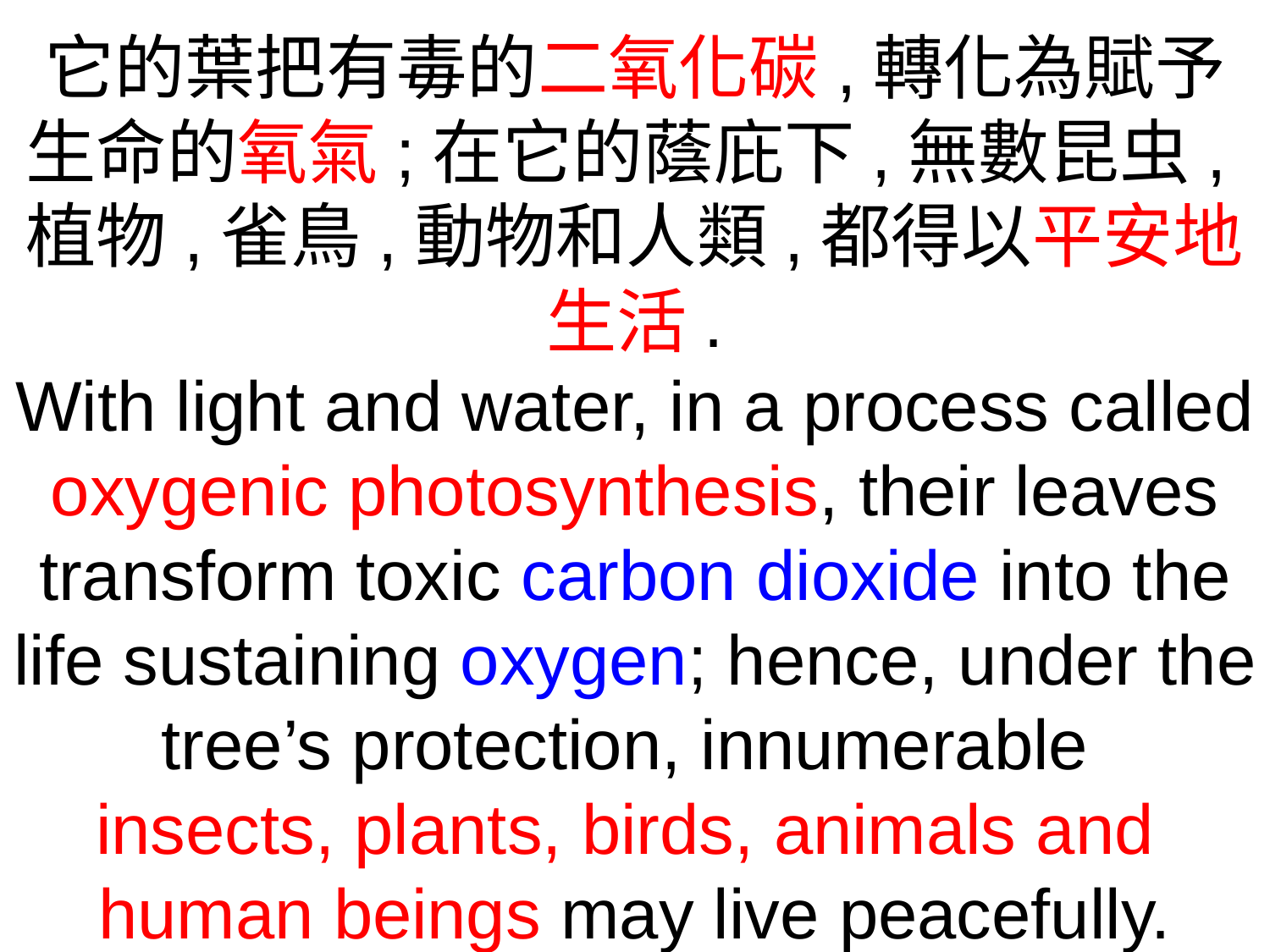

它的葉把有毒的二氧化碳,轉化為賦予生命的氧氣;在它的蔭庇下,無數昆虫,植物,雀鳥,動物和人類,都得以平安地生活.
With light and water, in a process called oxygenic photosynthesis, their leaves transform toxic carbon dioxide into the life sustaining oxygen; hence, under the tree’s protection, innumerable
insects, plants, birds, animals and
human beings may live peacefully.